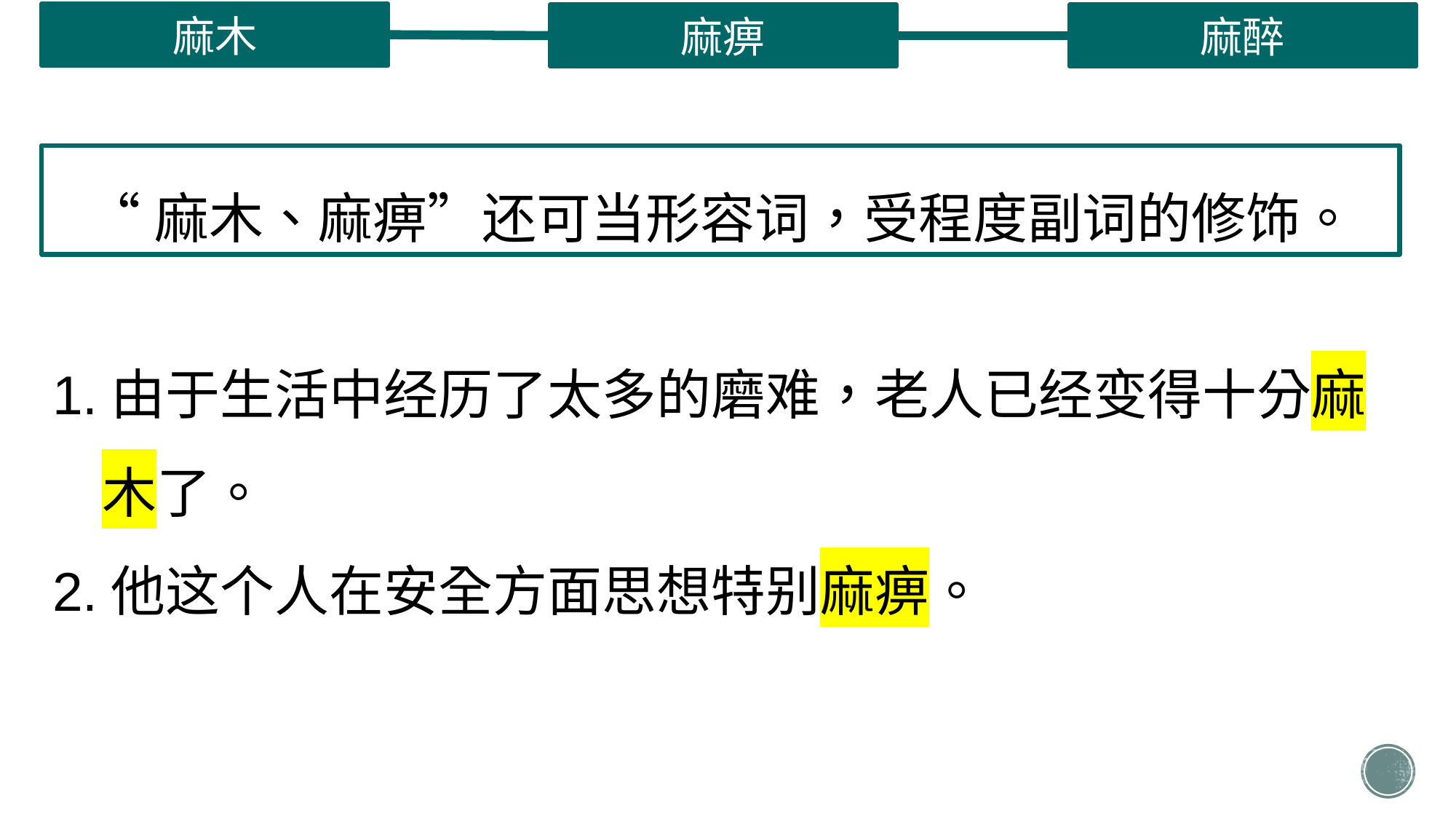

麻木
麻痹
麻醉
“麻木、麻痹”还可当形容词，受程度副词的修饰。
1.由于生活中经历了太多的磨难，老人已经变得十分麻
   木了。
2.他这个人在安全方面思想特别麻痹。